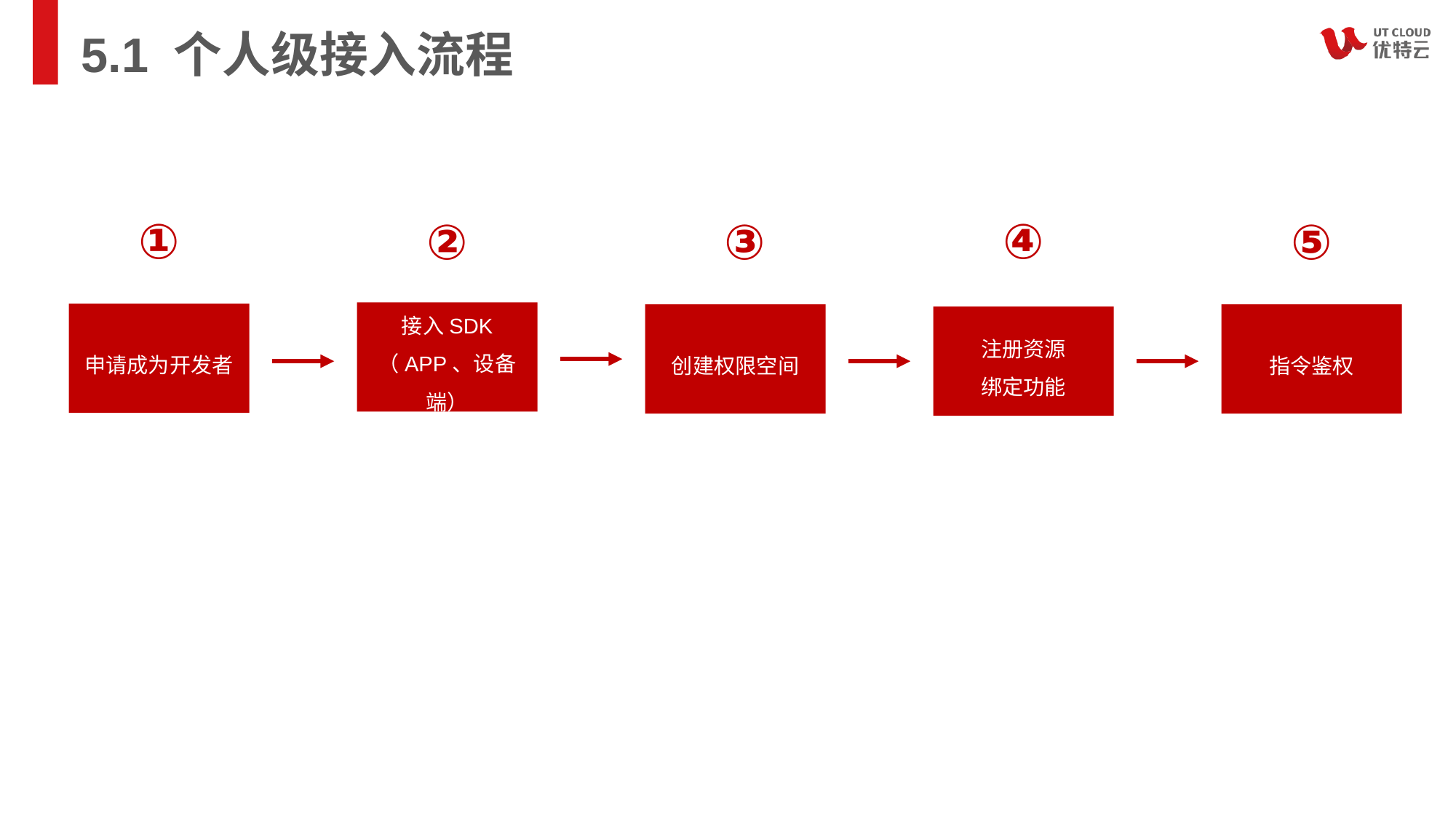

# 5.1 个人级接入流程
④
①
②
③
⑤
接入SDK
（APP、设备端）
申请成为开发者
创建权限空间
指令鉴权
注册资源
绑定功能
21